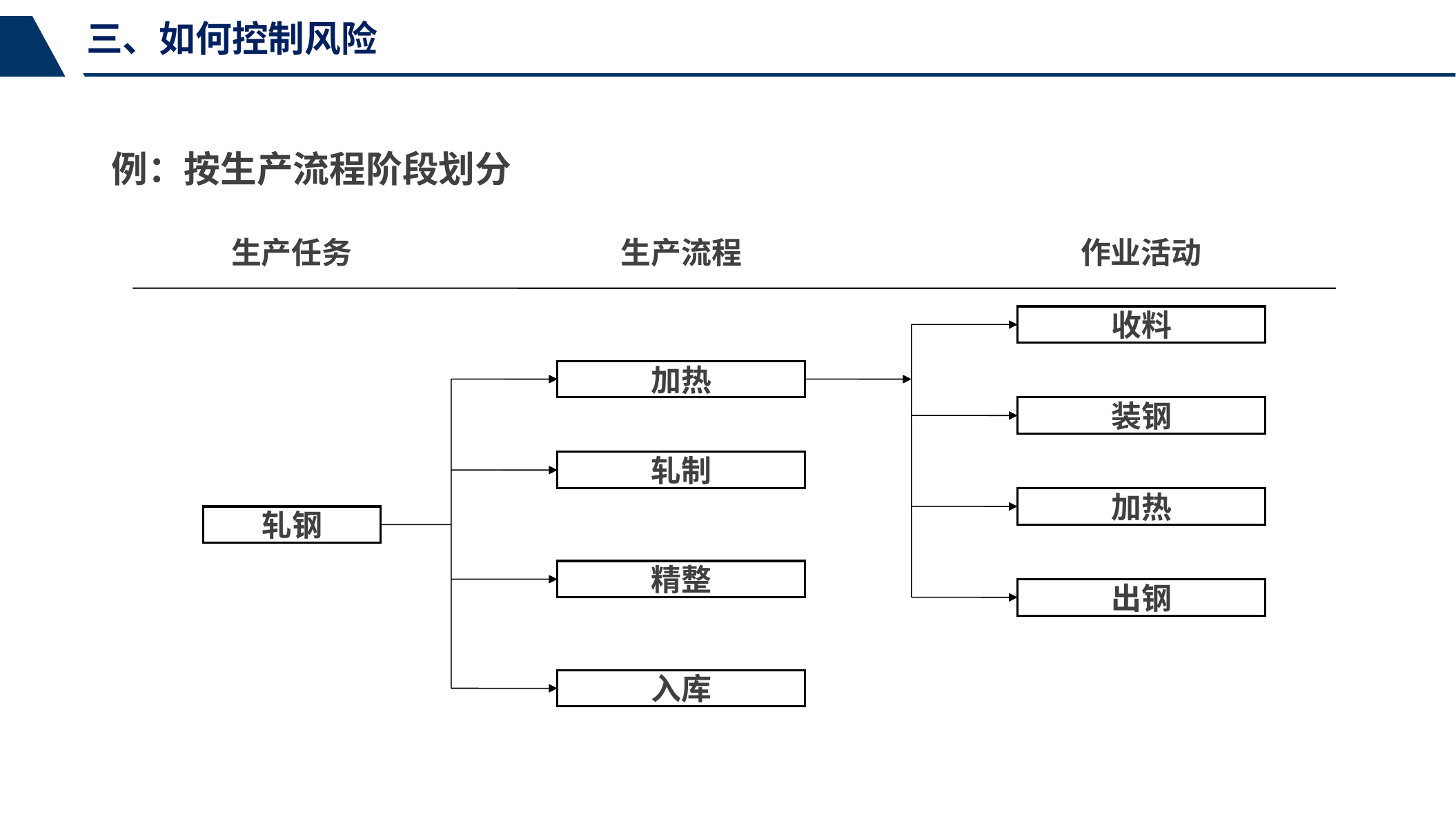

三、如何控制风险

例：按生产流程阶段划分
生产任务
生产流程
作业活动

收料

加热

装钢

轧制

加热
轧钢

精整

出钢

入库